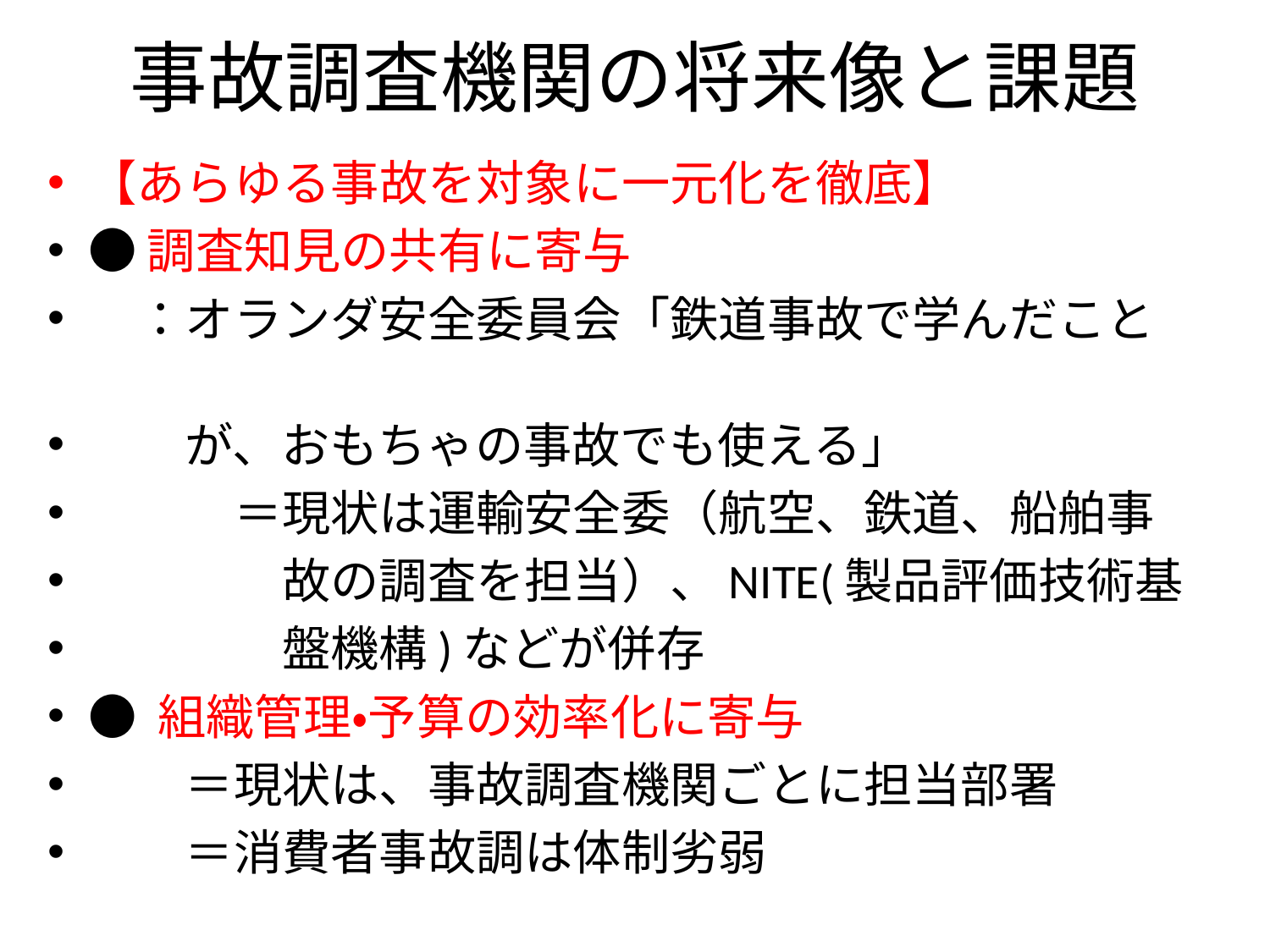

# 事故調査機関の将来像と課題
【あらゆる事故を対象に一元化を徹底】
●調査知見の共有に寄与
　：オランダ安全委員会「鉄道事故で学んだこと
　　が、おもちゃの事故でも使える」
　　　＝現状は運輸安全委（航空、鉄道、船舶事
　　　　故の調査を担当）、NITE(製品評価技術基
　　　　盤機構)などが併存
● 組織管理・予算の効率化に寄与
　　＝現状は、事故調査機関ごとに担当部署
　　＝消費者事故調は体制劣弱